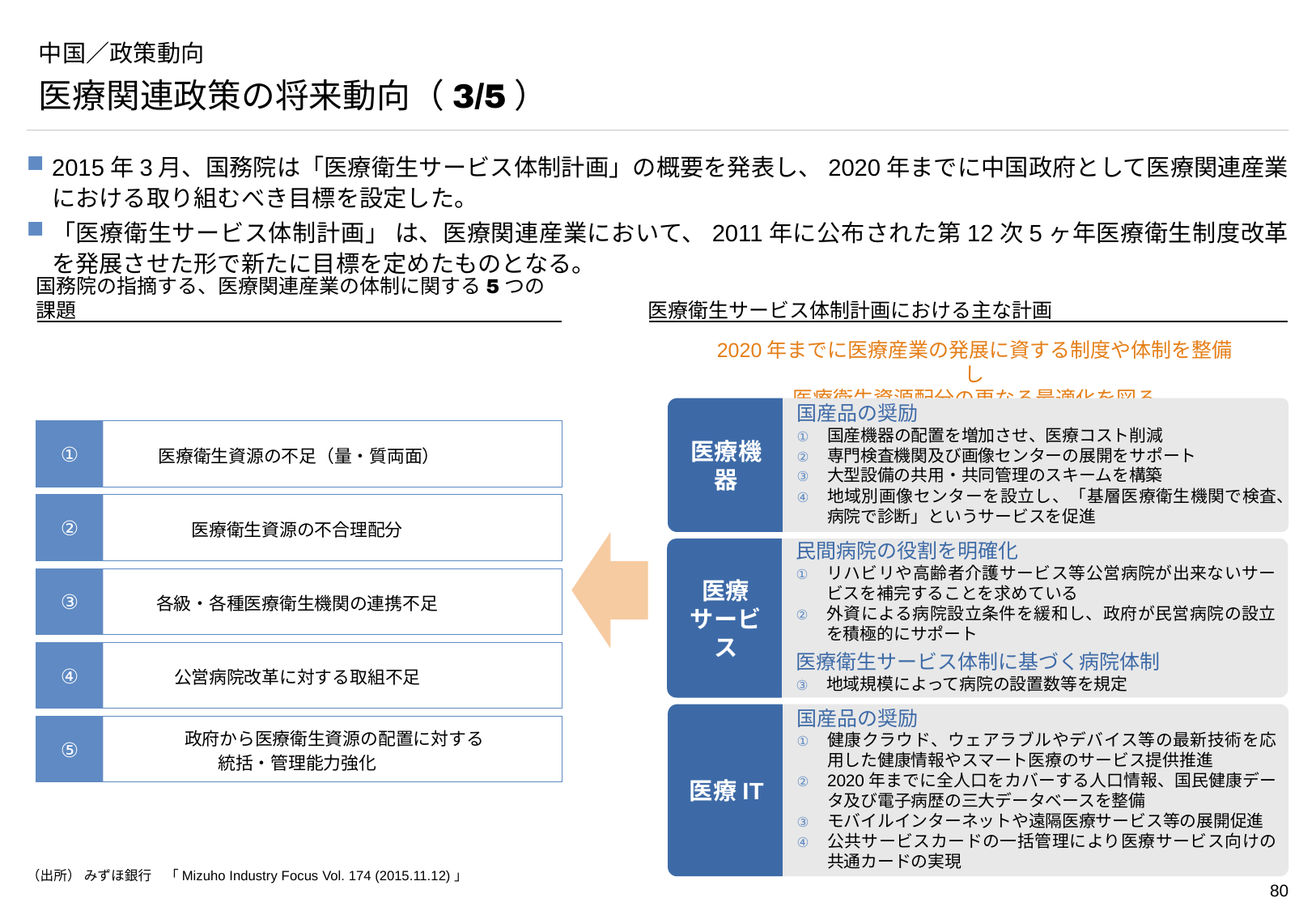

# 中国／政策動向
医療関連政策の将来動向（3/5）
2015年3月、国務院は「医療衛生サービス体制計画」の概要を発表し、2020年までに中国政府として医療関連産業における取り組むべき目標を設定した。
「医療衛生サービス体制計画」 は、医療関連産業において、2011年に公布された第12次5ヶ年医療衛生制度改革を発展させた形で新たに目標を定めたものとなる。
国務院の指摘する、医療関連産業の体制に関する5つの課題
医療衛生サービス体制計画における主な計画
2020年までに医療産業の発展に資する制度や体制を整備し
医療衛生資源配分の更なる最適化を図る
国産品の奨励
国産機器の配置を増加させ、医療コスト削減
専門検査機関及び画像センターの展開をサポート
大型設備の共用・共同管理のスキームを構築
地域別画像センターを設立し、「基層医療衛生機関で検査、病院で診断」というサービスを促進
医療機器
①
医療衛生資源の不足（量・質両面）
②
医療衛生資源の不合理配分
民間病院の役割を明確化
リハビリや高齢者介護サービス等公営病院が出来ないサービスを補完することを求めている
外資による病院設立条件を緩和し、政府が民営病院の設立を積極的にサポート
医療衛生サービス体制に基づく病院体制
地域規模によって病院の設置数等を規定
医療
サービス

③
各級・各種医療衛生機関の連携不足
④
公営病院改革に対する取組不足
国産品の奨励
健康クラウド、ウェアラブルやデバイス等の最新技術を応用した健康情報やスマート医療のサービス提供推進
2020年までに全人口をカバーする人口情報、国民健康データ及び電子病歴の三大データベースを整備
モバイルインターネットや遠隔医療サービス等の展開促進
公共サービスカードの一括管理により医療サービス向けの共通カードの実現
医療IT
⑤
　　　　政府から医療衛生資源の配置に対する
統括・管理能力強化
（出所） みずほ銀行　「Mizuho Industry Focus Vol. 174 (2015.11.12)」